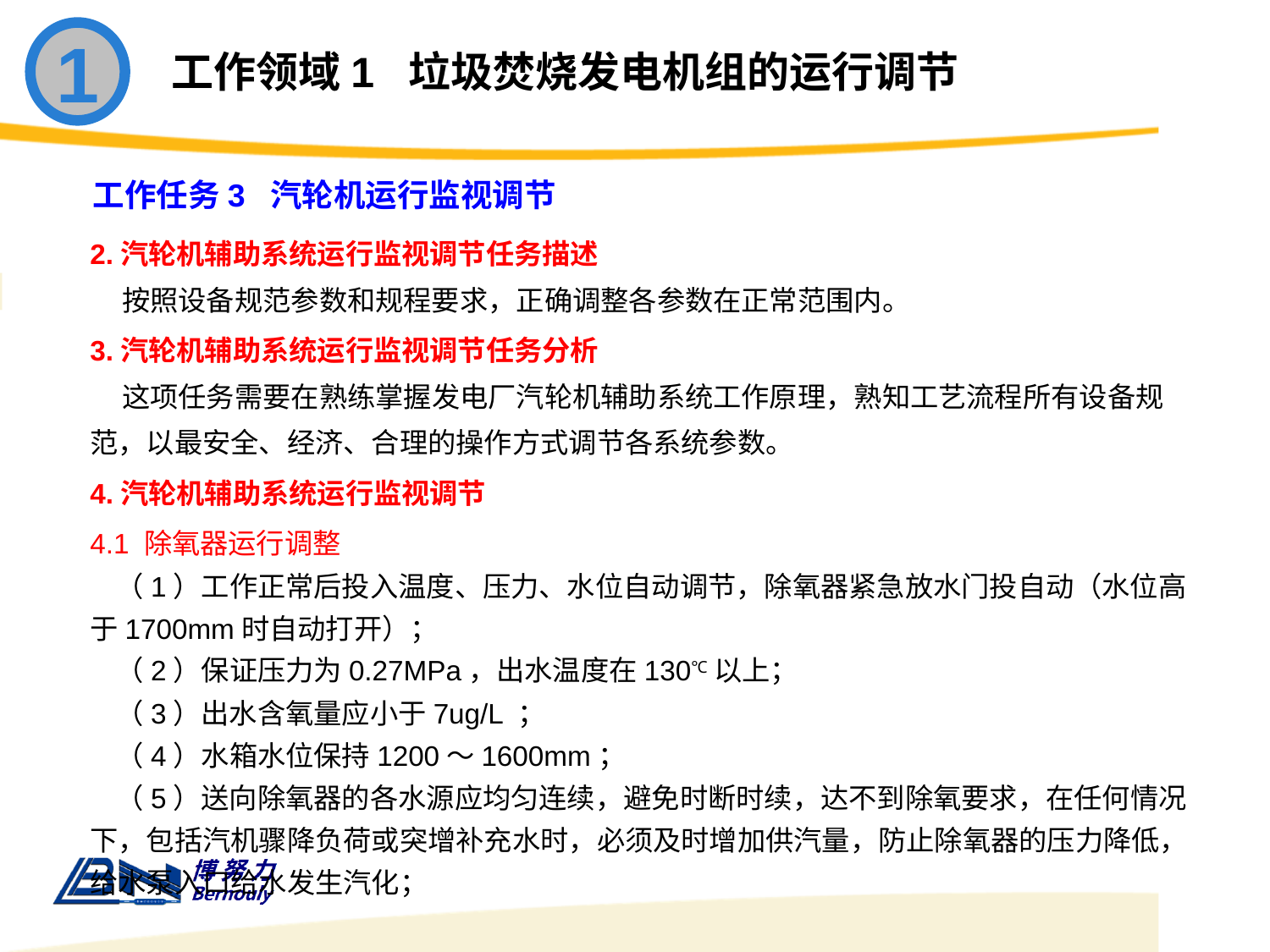

1
工作领域1  垃圾焚烧发电机组的运行调节
工作任务3  汽轮机运行监视调节
2.汽轮机辅助系统运行监视调节任务描述
    按照设备规范参数和规程要求，正确调整各参数在正常范围内。
3.汽轮机辅助系统运行监视调节任务分析
    这项任务需要在熟练掌握发电厂汽轮机辅助系统工作原理，熟知工艺流程所有设备规范，以最安全、经济、合理的操作方式调节各系统参数。
4.汽轮机辅助系统运行监视调节
4.1 除氧器运行调整
   （1）工作正常后投入温度、压力、水位自动调节，除氧器紧急放水门投自动（水位高于1700mm时自动打开）；
   （2）保证压力为0.27MPa，出水温度在130℃以上；
   （3）出水含氧量应小于7ug/L ；
   （4）水箱水位保持1200～1600mm；
   （5）送向除氧器的各水源应均匀连续，避免时断时续，达不到除氧要求，在任何情况下，包括汽机骤降负荷或突增补充水时，必须及时增加供汽量，防止除氧器的压力降低，给水泵入口给水发生汽化；